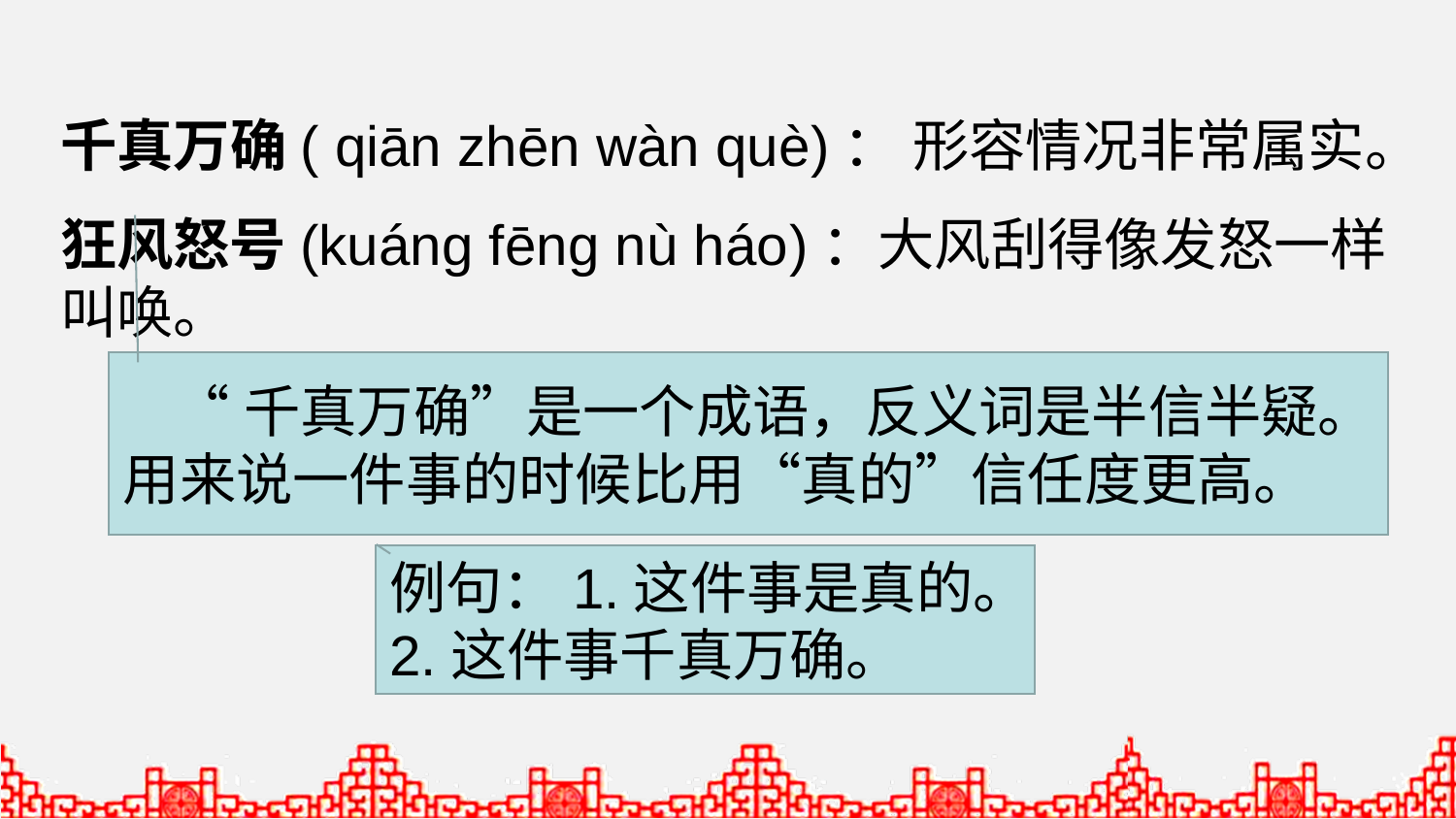

千真万确( qiān zhēn wàn què)： 形容情况非常属实。
狂风怒号(kuáng fēng nù háo)：大风刮得像发怒一样叫唤。
    “千真万确”是一个成语，反义词是半信半疑。用来说一件事的时候比用“真的”信任度更高。
例句：1.这件事是真的。
2.这件事千真万确。